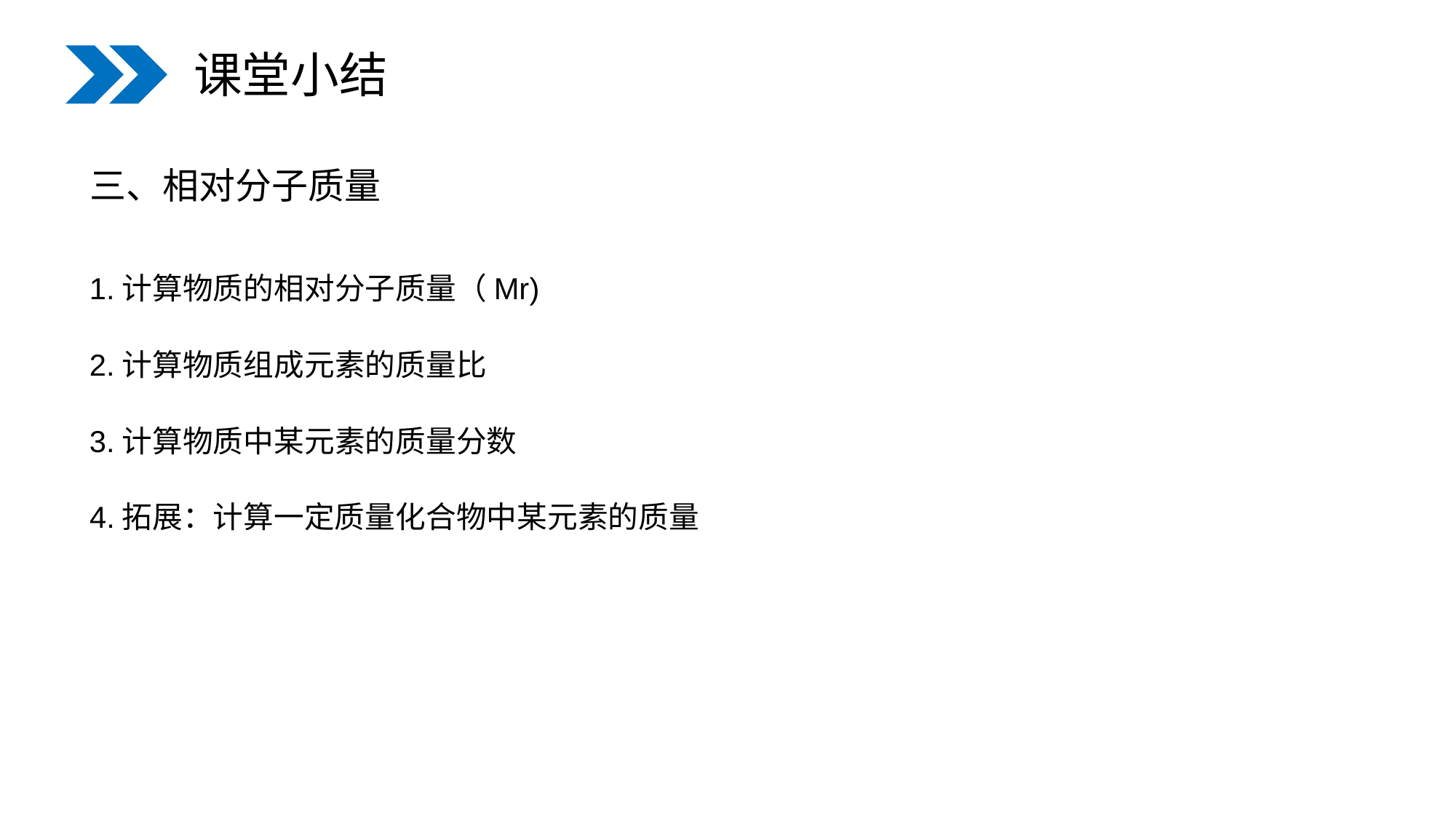

课堂小结
三、相对分子质量
1.计算物质的相对分子质量（Mr)
2.计算物质组成元素的质量比
3.计算物质中某元素的质量分数
4.拓展：计算一定质量化合物中某元素的质量